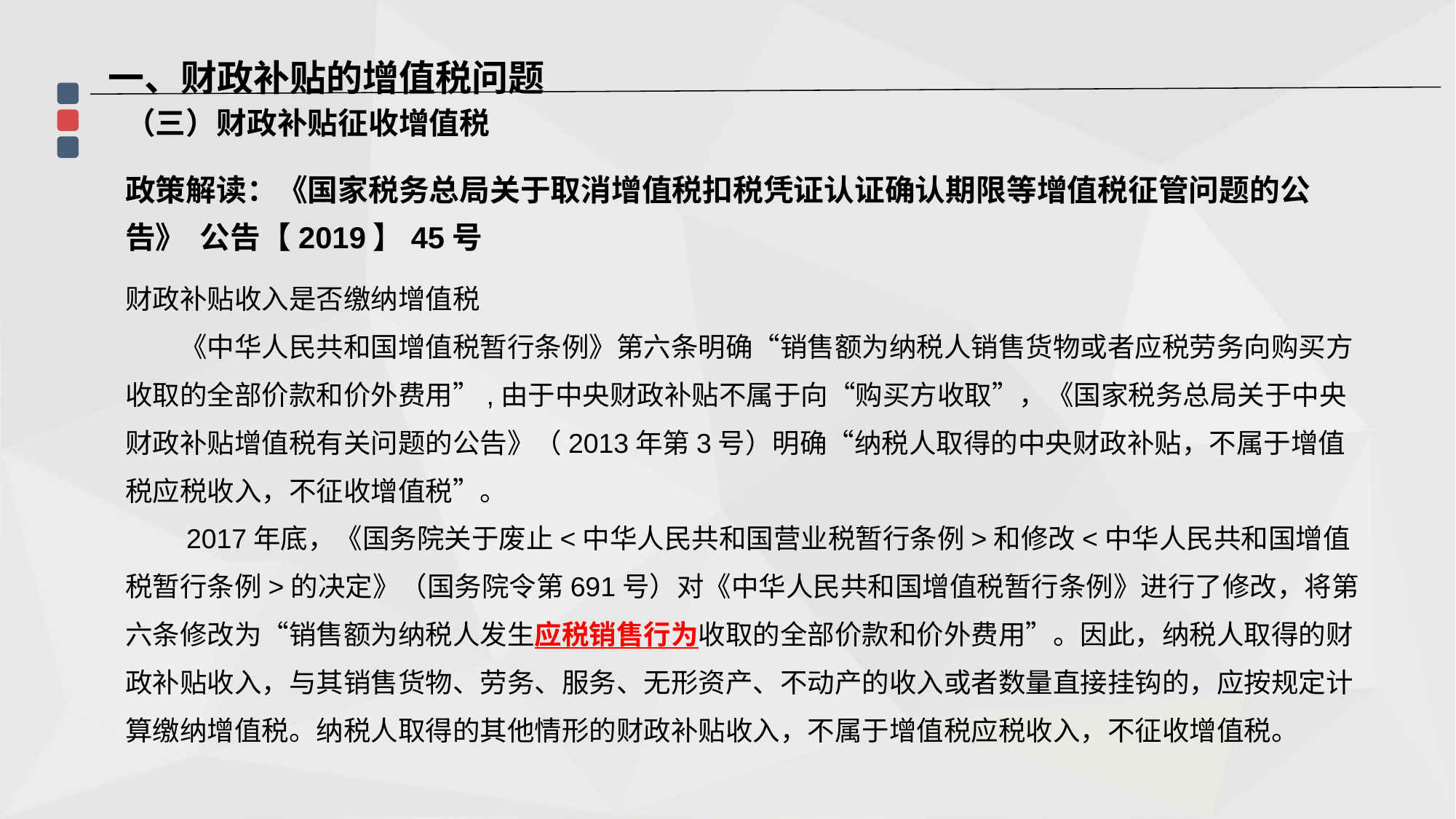

一、财政补贴的增值税问题
（三）财政补贴征收增值税
政策解读：《国家税务总局关于取消增值税扣税凭证认证确认期限等增值税征管问题的公告》  公告【2019】45号
财政补贴收入是否缴纳增值税
　　《中华人民共和国增值税暂行条例》第六条明确“销售额为纳税人销售货物或者应税劳务向购买方收取的全部价款和价外费用”,由于中央财政补贴不属于向“购买方收取”，《国家税务总局关于中央财政补贴增值税有关问题的公告》（2013年第3号）明确“纳税人取得的中央财政补贴，不属于增值税应税收入，不征收增值税”。
　　2017年底，《国务院关于废止<中华人民共和国营业税暂行条例>和修改<中华人民共和国增值税暂行条例>的决定》（国务院令第691号）对《中华人民共和国增值税暂行条例》进行了修改，将第六条修改为“销售额为纳税人发生应税销售行为收取的全部价款和价外费用”。因此，纳税人取得的财政补贴收入，与其销售货物、劳务、服务、无形资产、不动产的收入或者数量直接挂钩的，应按规定计算缴纳增值税。纳税人取得的其他情形的财政补贴收入，不属于增值税应税收入，不征收增值税。